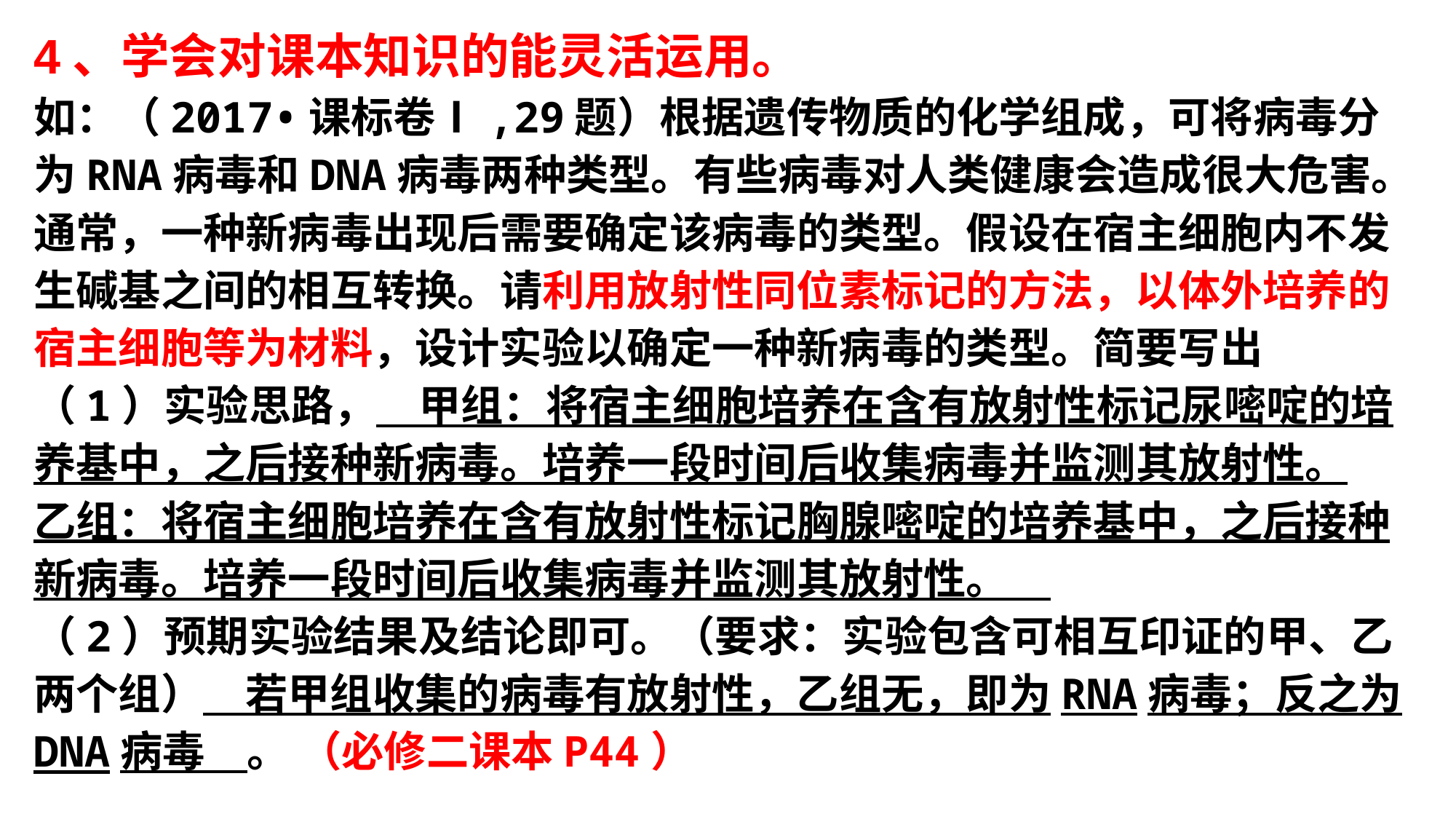

4、学会对课本知识的能灵活运用。
如：（2017•课标卷Ⅰ,29题）根据遗传物质的化学组成，可将病毒分为RNA病毒和DNA病毒两种类型。有些病毒对人类健康会造成很大危害。通常，一种新病毒出现后需要确定该病毒的类型。假设在宿主细胞内不发生碱基之间的相互转换。请利用放射性同位素标记的方法，以体外培养的宿主细胞等为材料，设计实验以确定一种新病毒的类型。简要写出
（1）实验思路，　甲组：将宿主细胞培养在含有放射性标记尿嘧啶的培养基中，之后接种新病毒。培养一段时间后收集病毒并监测其放射性。
乙组：将宿主细胞培养在含有放射性标记胸腺嘧啶的培养基中，之后接种新病毒。培养一段时间后收集病毒并监测其放射性。
（2）预期实验结果及结论即可。（要求：实验包含可相互印证的甲、乙两个组）　若甲组收集的病毒有放射性，乙组无，即为RNA病毒；反之为DNA病毒　。 （必修二课本P44）